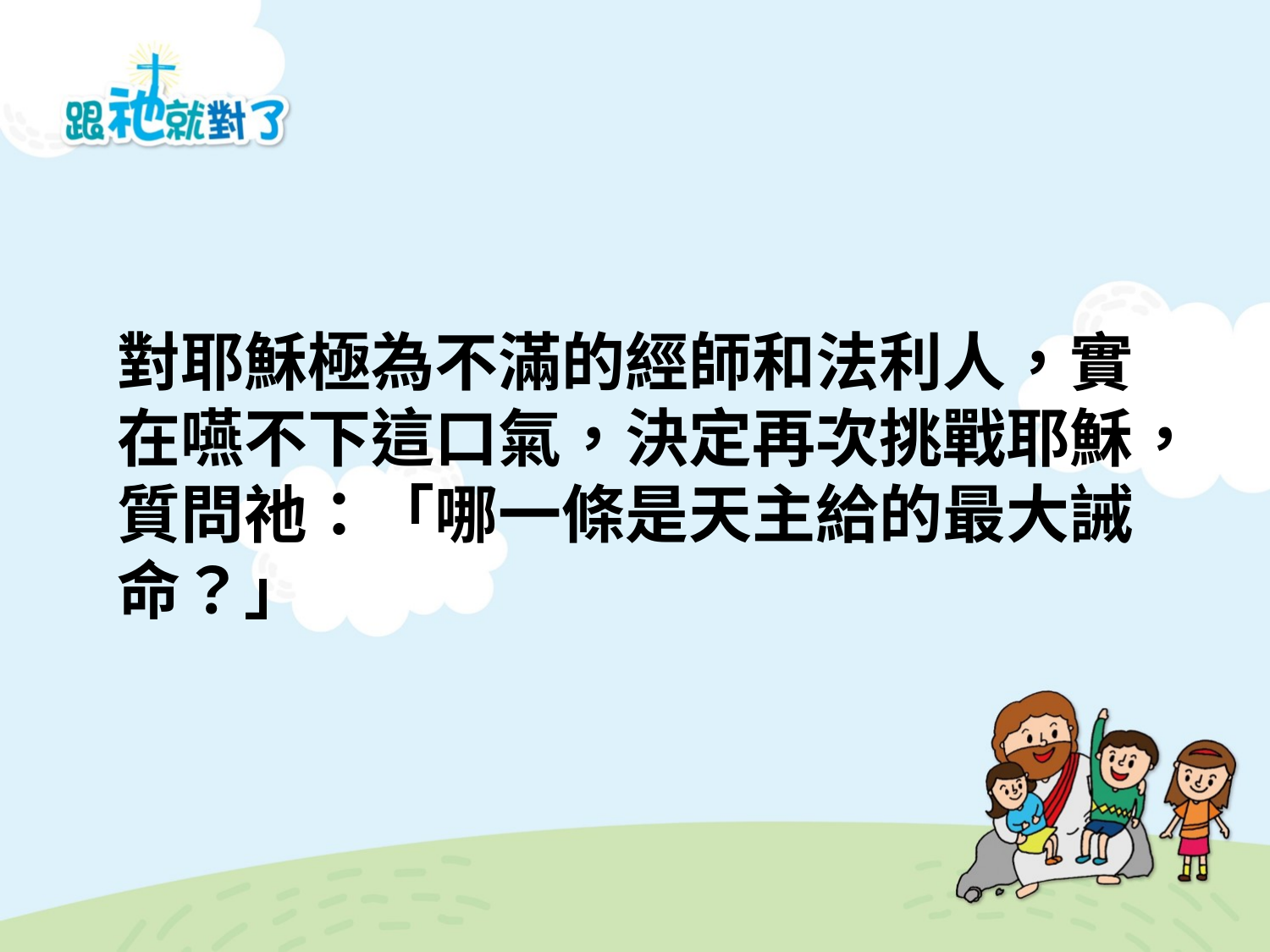

對耶穌極為不滿的經師和法利人，實在嚥不下這口氣，決定再次挑戰耶穌，質問祂：「哪一條是天主給的最大誡命？」